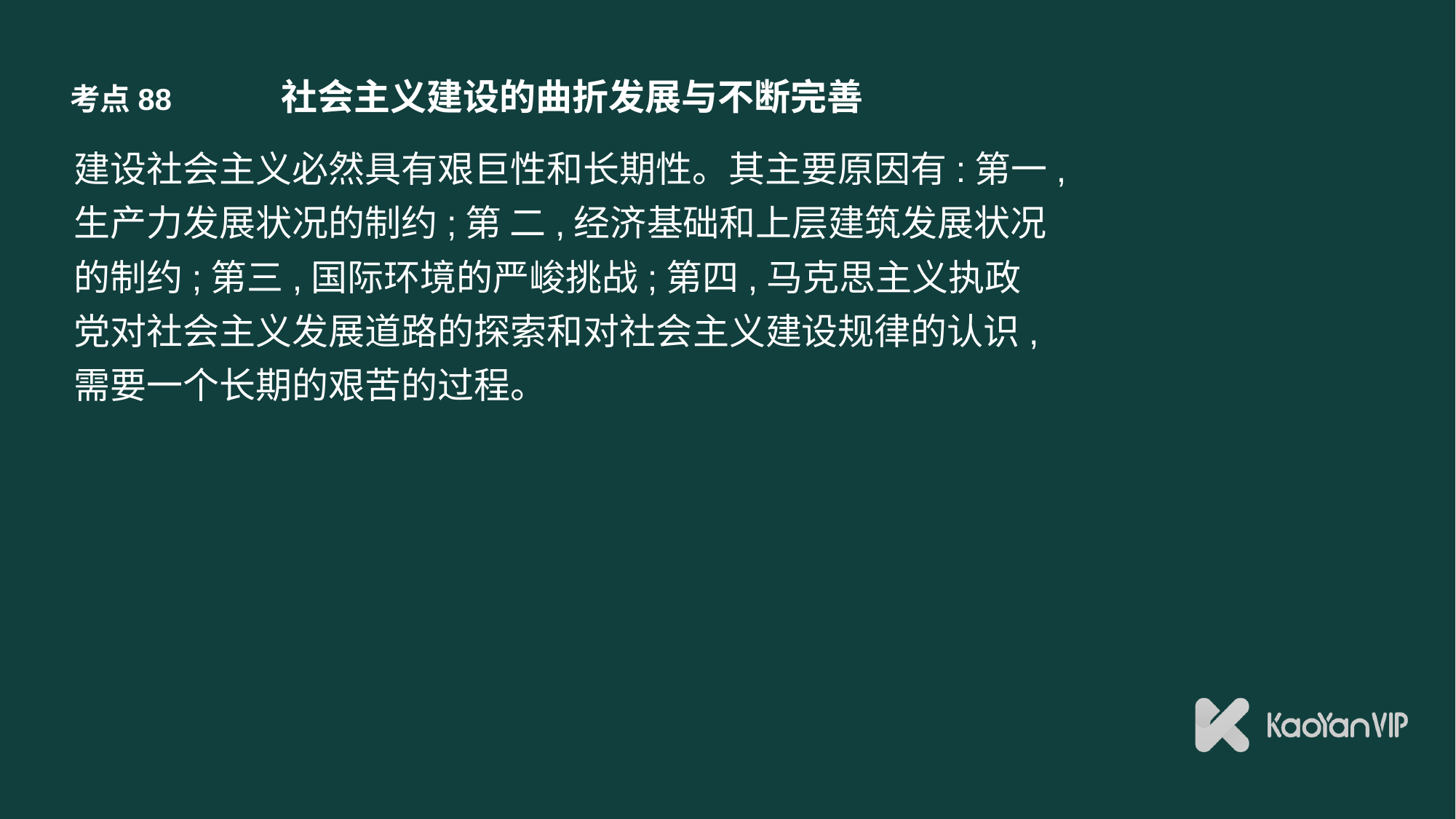

# 社会主义建设的曲折发展与不断完善
考点88
建设社会主义必然具有艰巨性和长期性。其主要原因有:第一,生产力发展状况的制约;第 二,经济基础和上层建筑发展状况的制约;第三,国际环境的严峻挑战;第四,马克思主义执政 党对社会主义发展道路的探索和对社会主义建设规律的认识,需要一个长期的艰苦的过程。